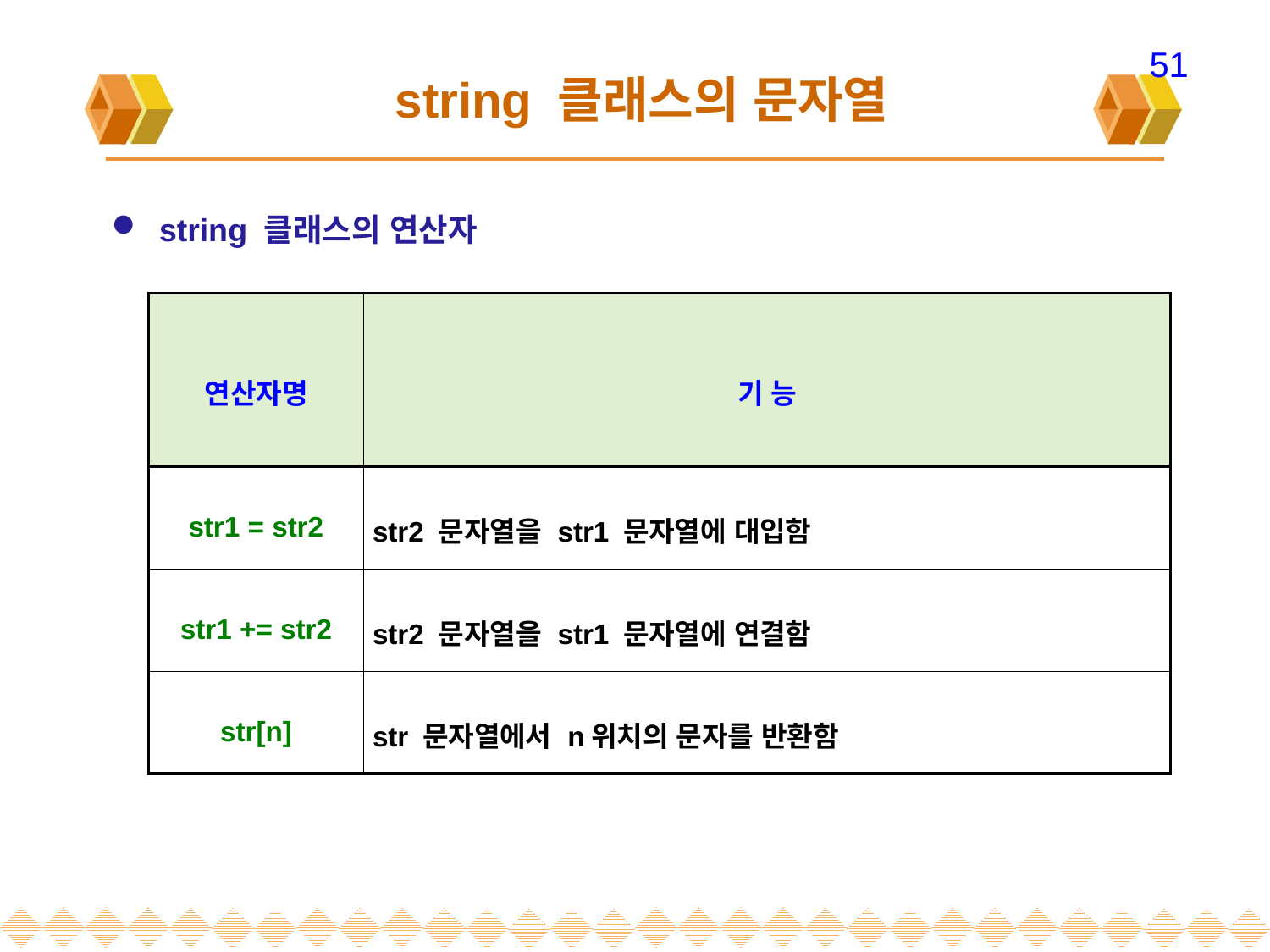

51
# string 클래스의 문자열

string 클래스의 연산자

| 연산자명 | 기 능 |
| --- | --- |
| str1 = str2 | str2 문자열을 str1 문자열에 대입함 |
| str1 += str2 | str2 문자열을 str1 문자열에 연결함 |
| str[n] | str 문자열에서 n위치의 문자를 반환함 |